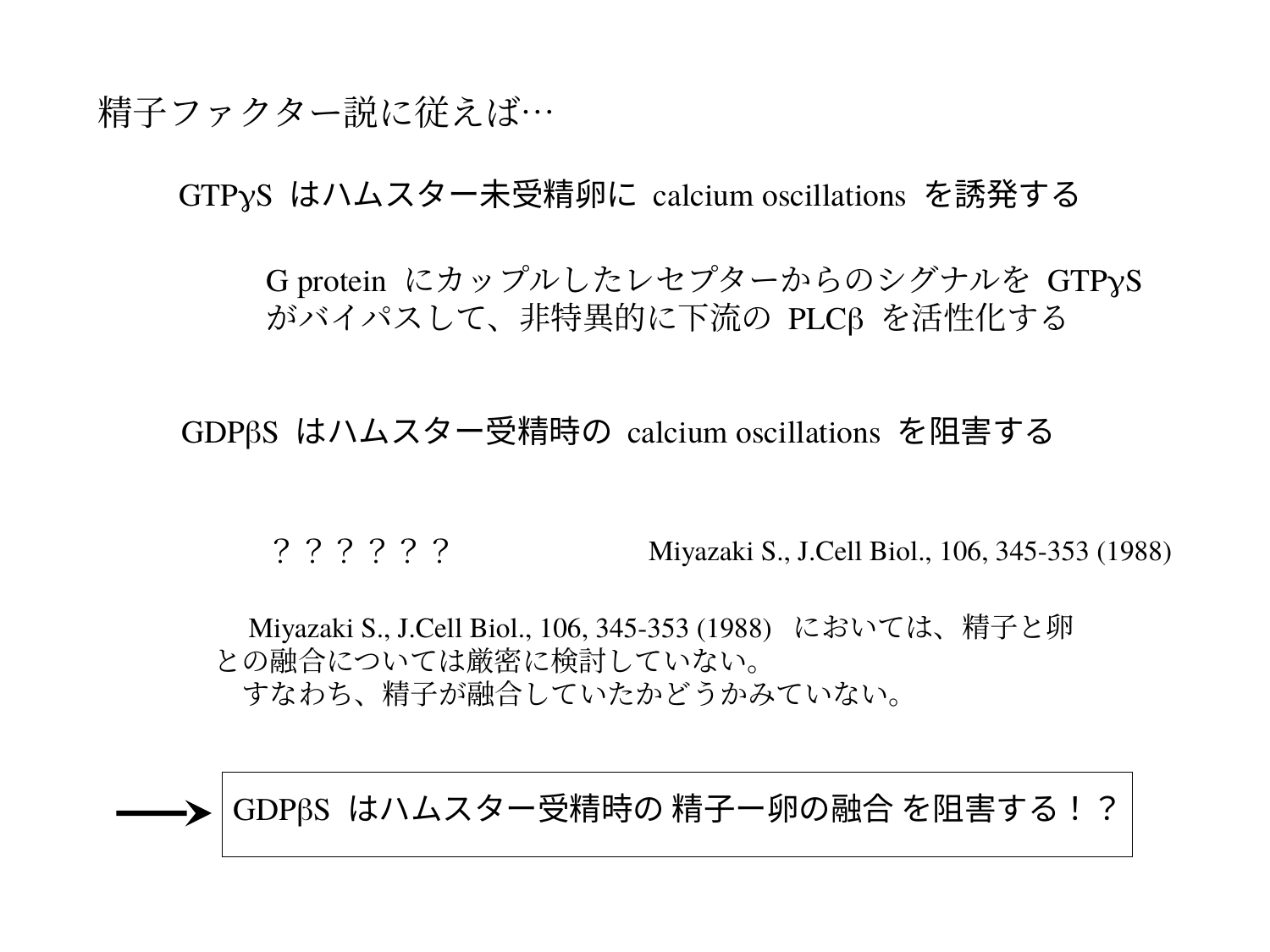

精子ファクター説に従えば…
GTPγS はハムスター未受精卵に calcium oscillations を誘発する
G protein にカップルしたレセプターからのシグナルを GTPγS がバイパスして、非特異的に下流の PLCβ を活性化する
GDPβS はハムスター受精時の calcium oscillations を阻害する
？？？？？？
Miyazaki S., J.Cell Biol., 106, 345-353 (1988)
　Miyazaki S., J.Cell Biol., 106, 345-353 (1988)  においては、精子と卵との融合については厳密に検討していない。
　すなわち、精子が融合していたかどうかみていない。

GDPβS はハムスター受精時の 精子ー卵の融合 を阻害する！？